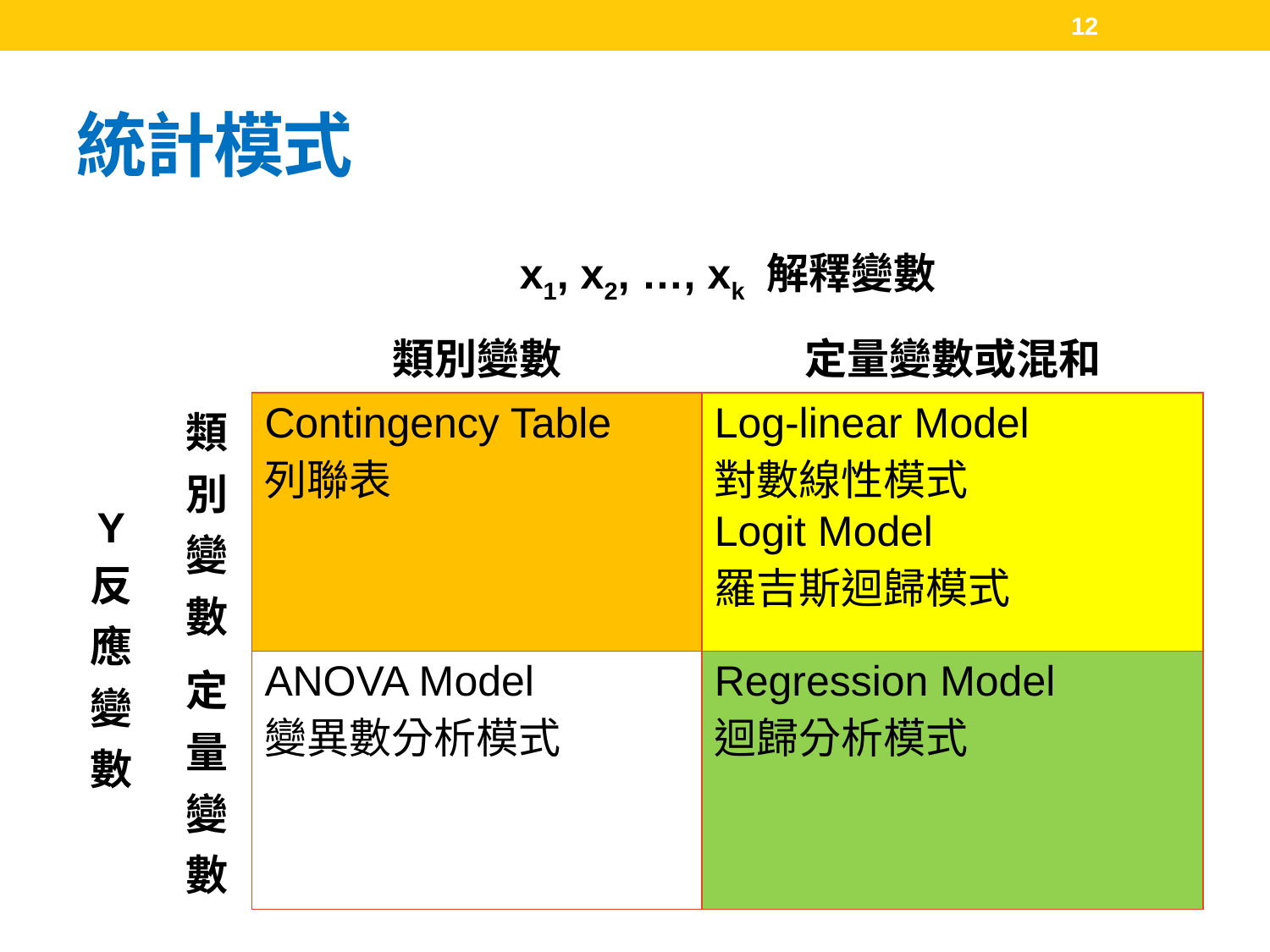

12
# 統計模式
|  |  | x1, x2, …, xk 解釋變數 |  |
| --- | --- | --- | --- |
|  |  | 類別變數 | 定量變數或混和 |
| Y 反應 變數 | 類別 變數 | Contingency Table 列聯表 | Log-linear Model 對數線性模式 Logit Model 羅吉斯迴歸模式 |
|  | 定量 變數 | ANOVA Model 變異數分析模式 | Regression Model 迴歸分析模式 |